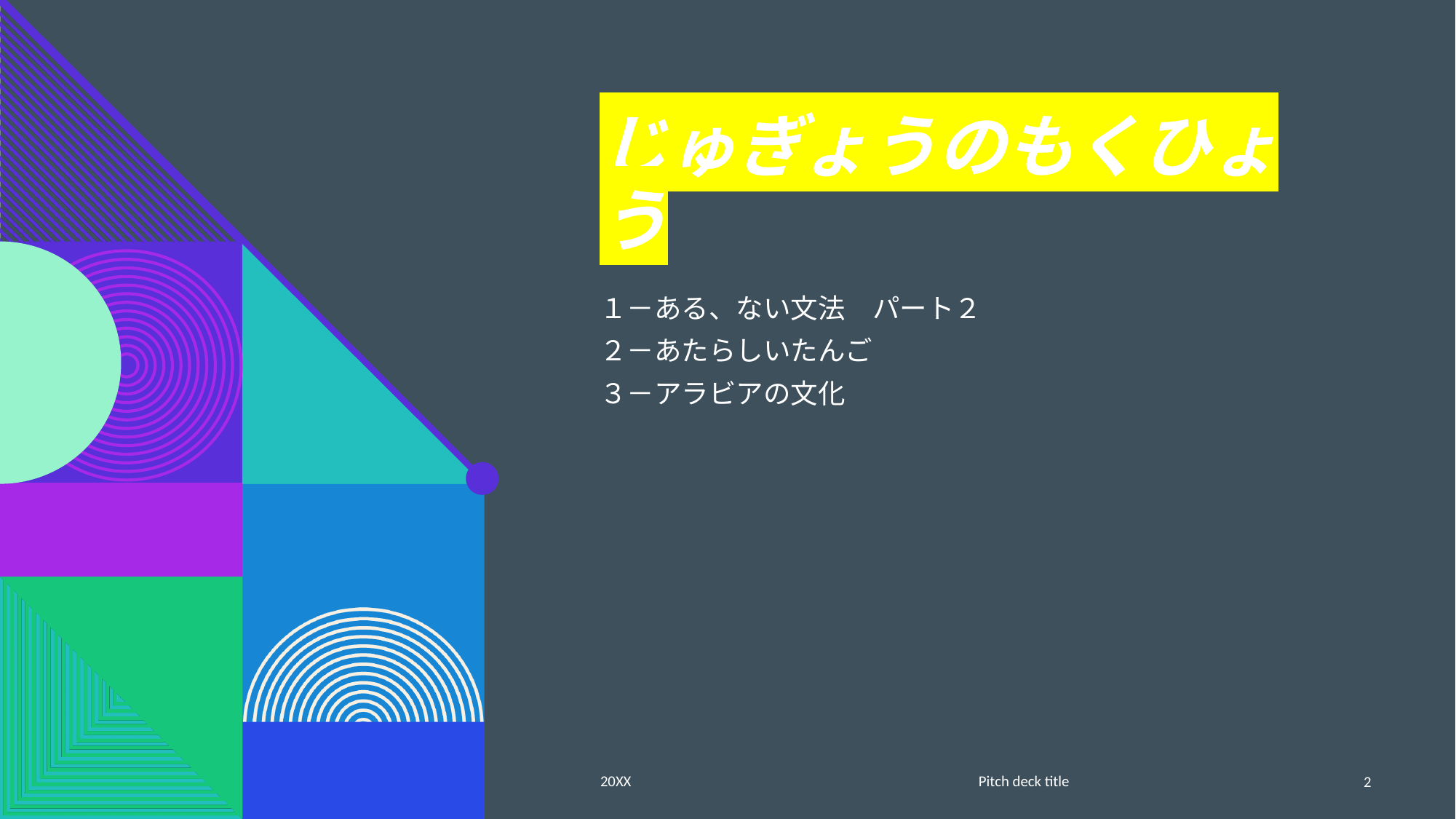

# じゅぎょうのもくひょう
１－ある、ない文法　パート２
２－あたらしいたんご
３－アラビアの文化

Pitch deck title
20XX
2